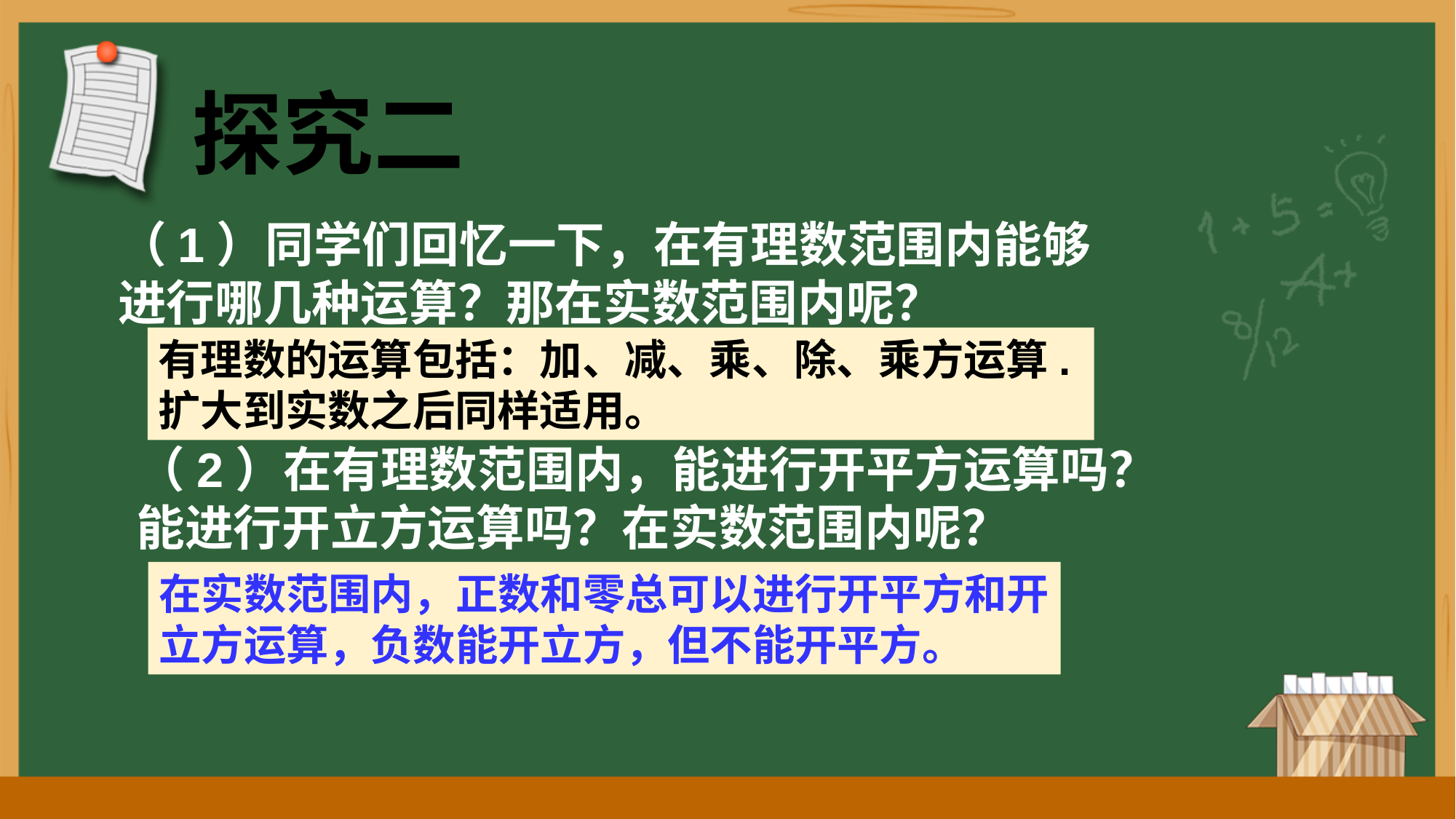

探究二
（1）同学们回忆一下，在有理数范围内能够进行哪几种运算？那在实数范围内呢？
有理数的运算包括：加、减、乘、除、乘方运算.扩大到实数之后同样适用。
（2）在有理数范围内，能进行开平方运算吗？能进行开立方运算吗？在实数范围内呢？
在实数范围内，正数和零总可以进行开平方和开立方运算，负数能开立方，但不能开平方。